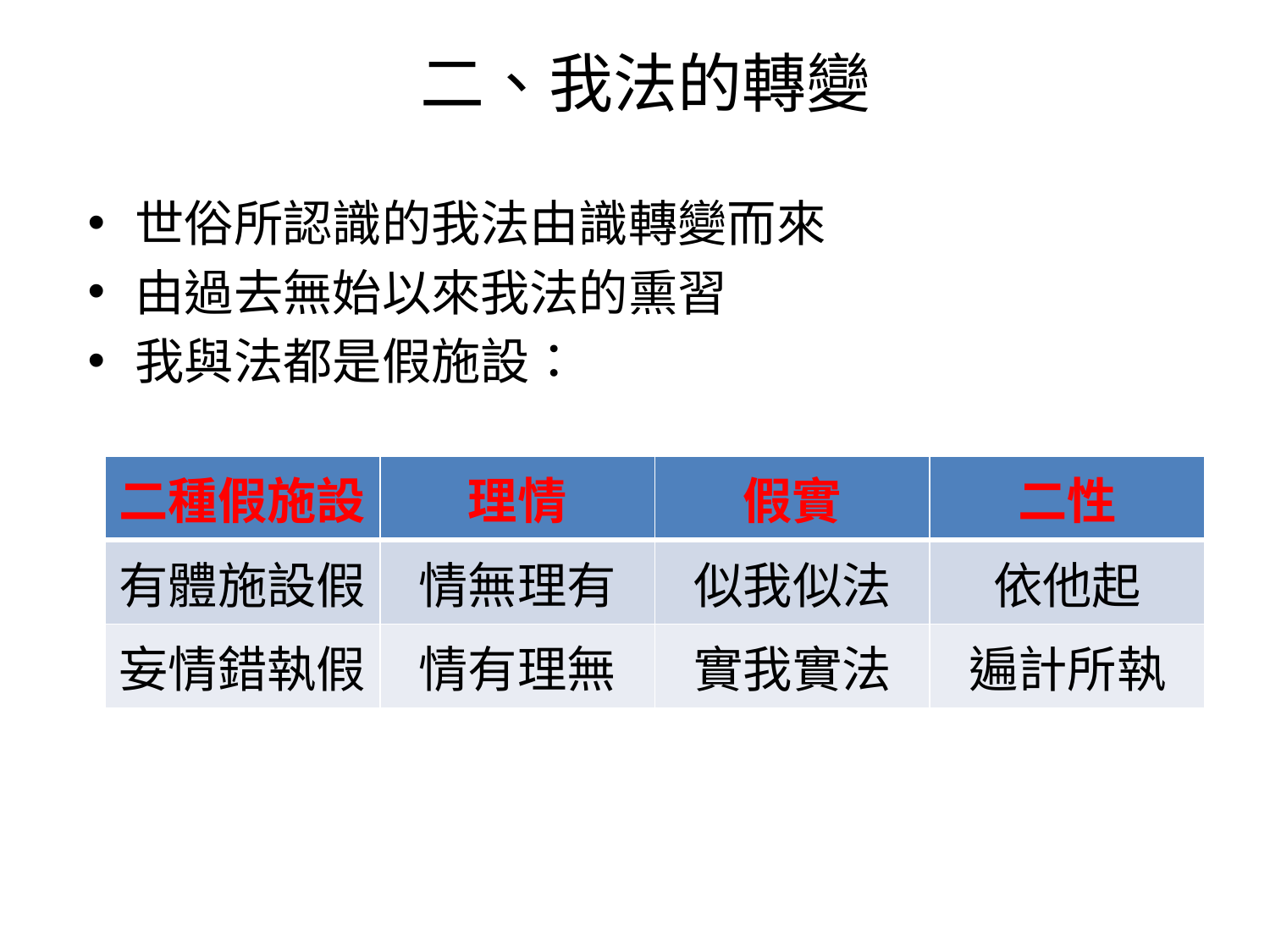

# 二、我法的轉變
世俗所認識的我法由識轉變而來
由過去無始以來我法的熏習
我與法都是假施設：
| 二種假施設 | 理情 | 假實 | 二性 |
| --- | --- | --- | --- |
| 有體施設假 | 情無理有 | 似我似法 | 依他起 |
| 妄情錯執假 | 情有理無 | 實我實法 | 遍計所執 |